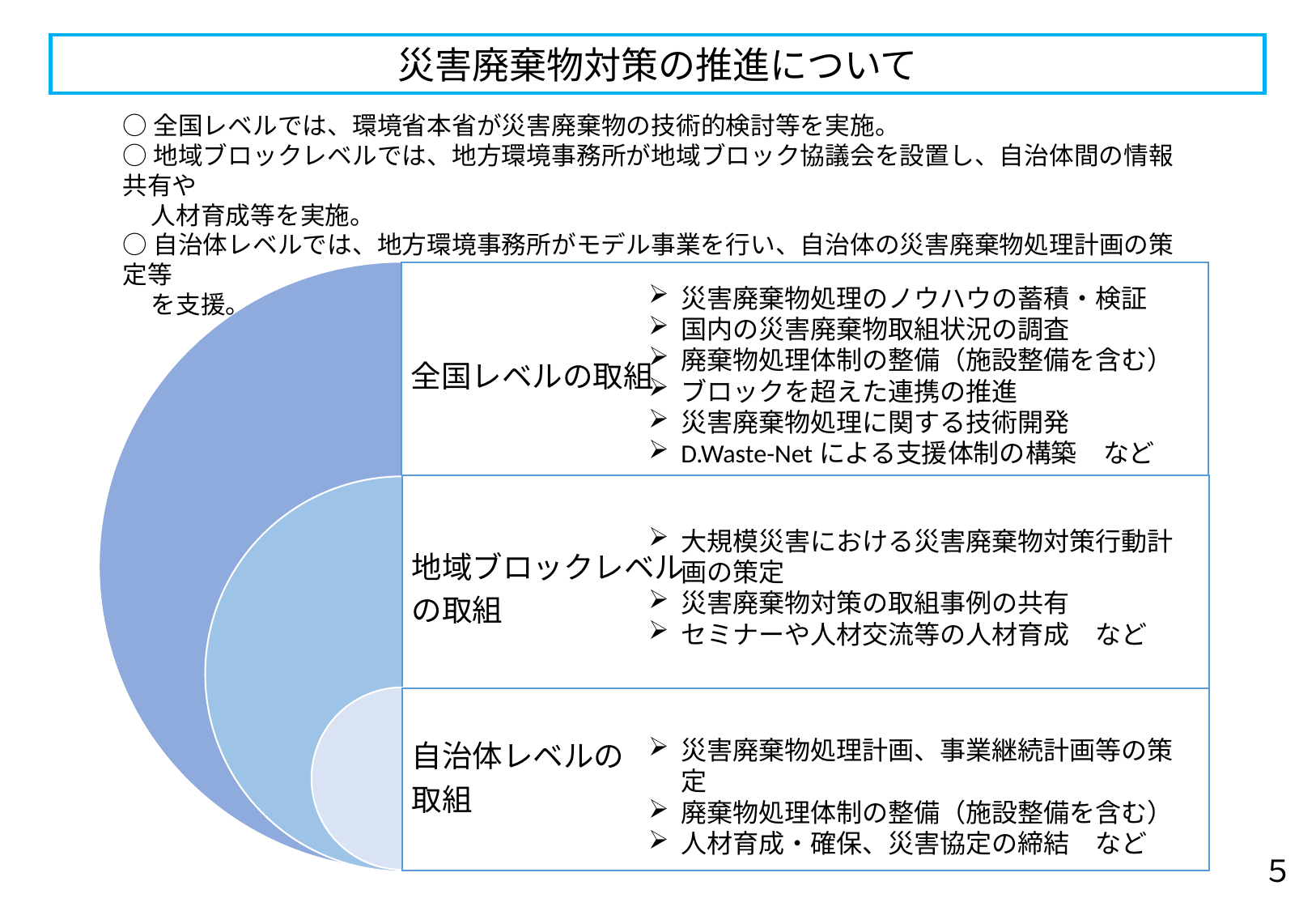

災害廃棄物対策の推進について
○全国レベルでは、環境省本省が災害廃棄物の技術的検討等を実施。
○地域ブロックレベルでは、地方環境事務所が地域ブロック協議会を設置し、自治体間の情報共有や
    人材育成等を実施。
○自治体レベルでは、地方環境事務所がモデル事業を行い、自治体の災害廃棄物処理計画の策定等
    を支援。

全国レベルの取組

地域ブロックレベル
の取組
自治体レベルの
取組
災害廃棄物処理のノウハウの蓄積・検証
国内の災害廃棄物取組状況の調査
廃棄物処理体制の整備（施設整備を含む）
ブロックを超えた連携の推進
災害廃棄物処理に関する技術開発
D.Waste-Netによる支援体制の構築　など
大規模災害における災害廃棄物対策行動計画の策定
災害廃棄物対策の取組事例の共有
セミナーや人材交流等の人材育成　など
災害廃棄物処理計画、事業継続計画等の策定
廃棄物処理体制の整備（施設整備を含む）
人材育成・確保、災害協定の締結　など
５